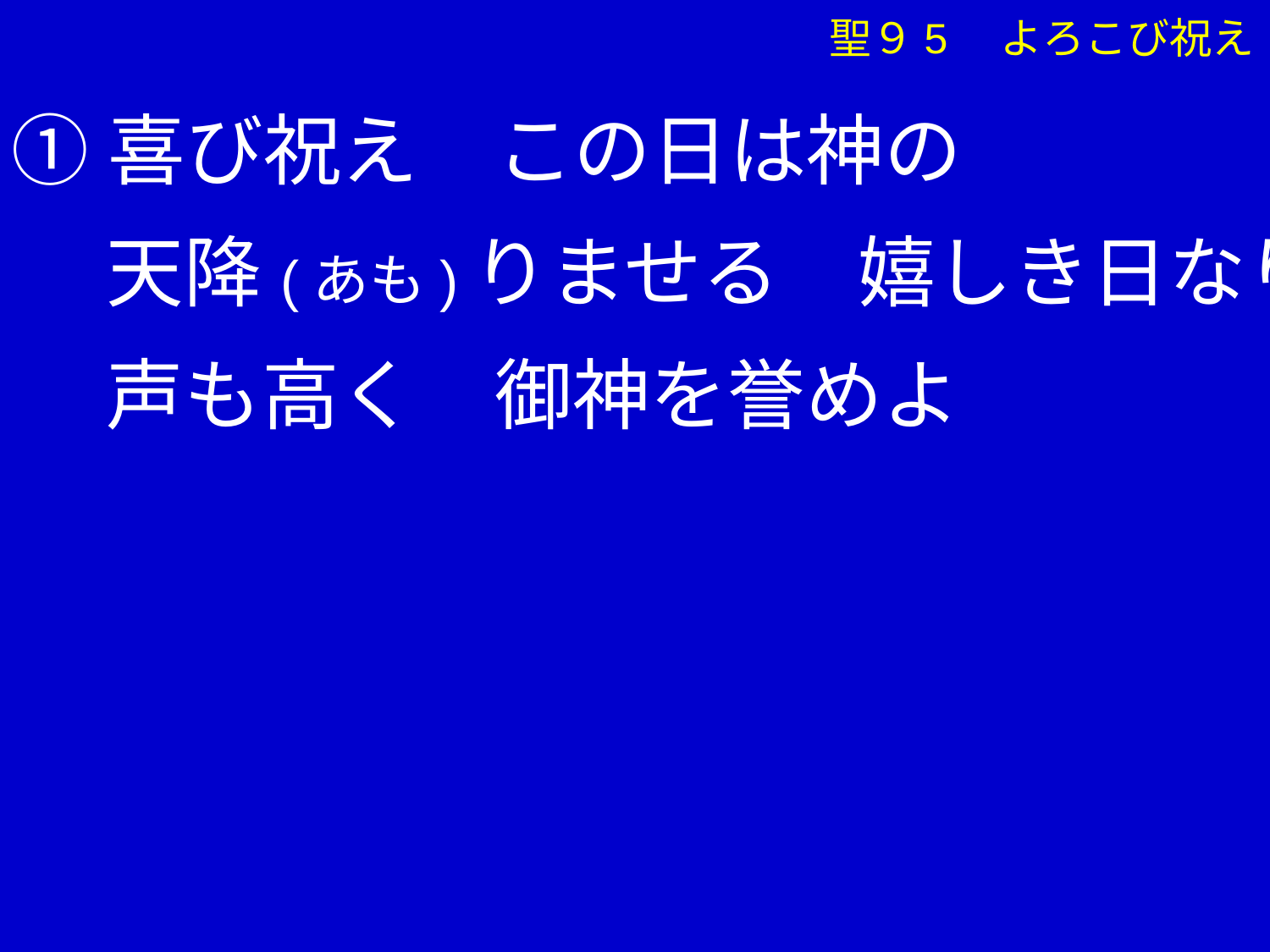

①喜び祝え　この日は神の
　 天降(あも)りませる　嬉しき日なり
　 声も高く　御神を誉めよ

聖９5　よろこび祝え